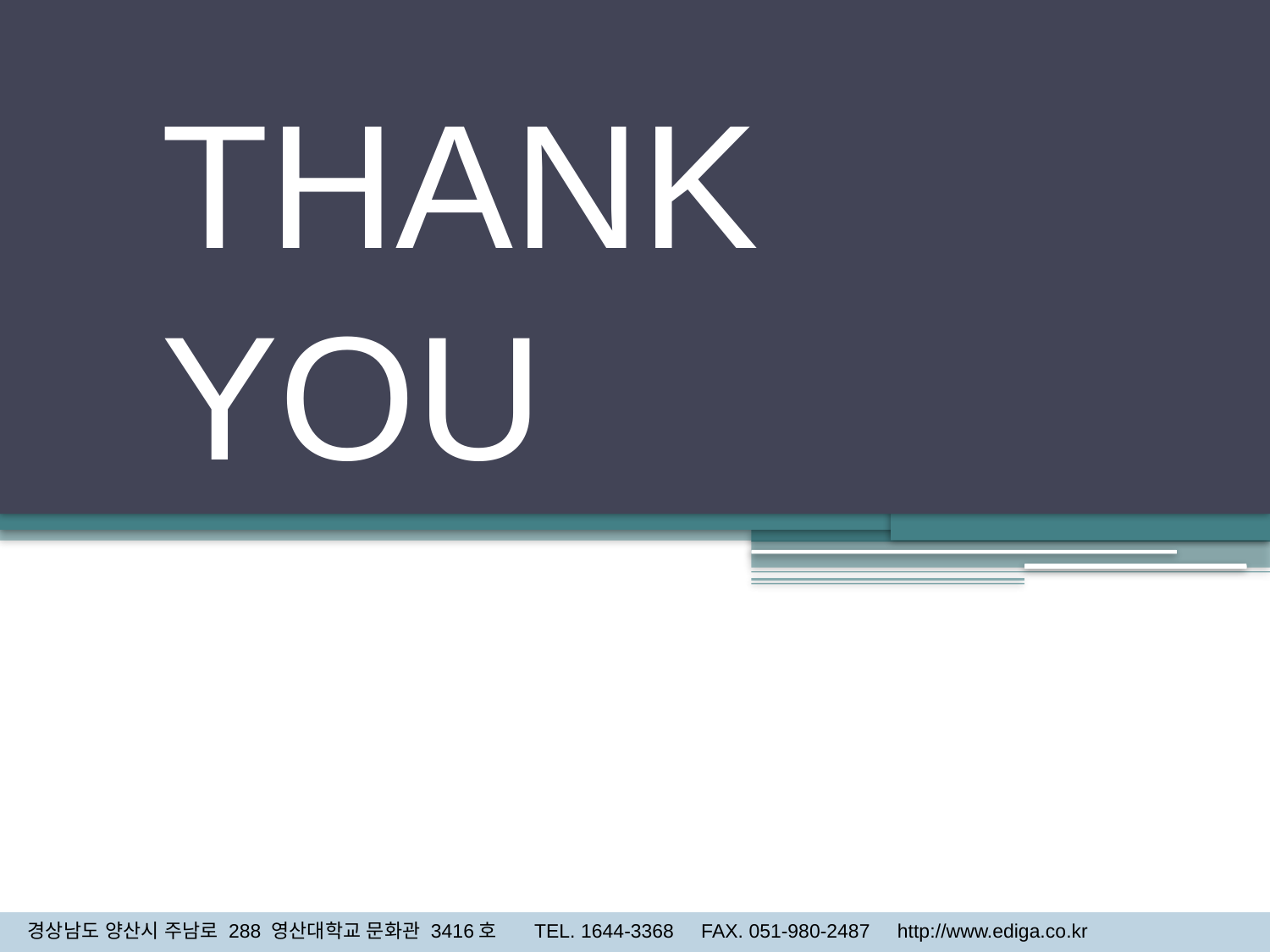

# THANK YOU
경상남도 양산시 주남로 288 영산대학교 문화관 3416호      TEL. 1644-3368     FAX. 051-980-2487     http://www.ediga.co.kr